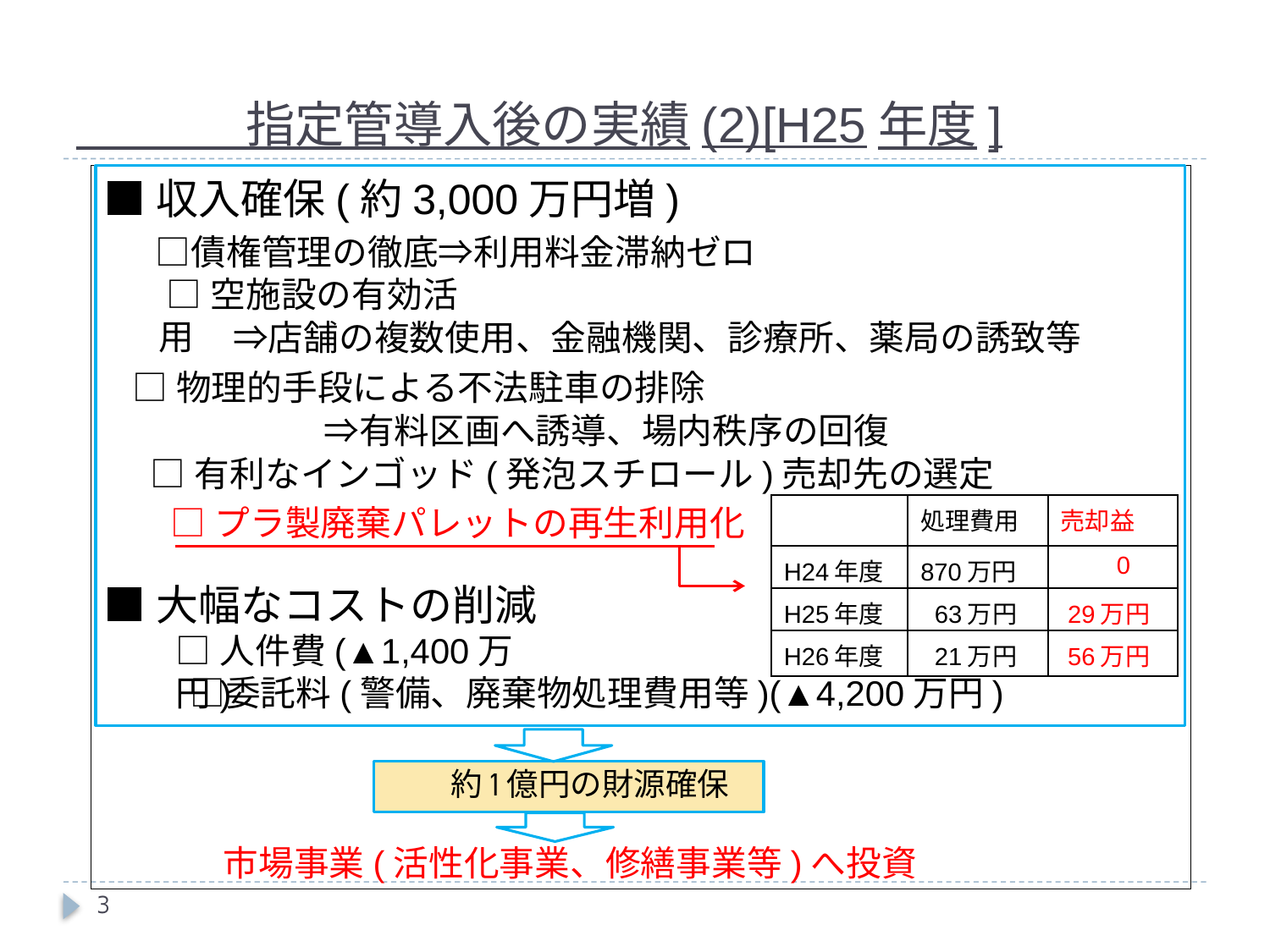

# 指定管導入後の実績(2)[H25年度]
■収入確保(約3,000万円増)
　 □債権管理の徹底⇒利用料金滞納ゼロ

　            ⇒店舗の複数使用、金融機関、診療所、薬局の誘致等
   □物理的手段による不法駐車の排除
　　　　　　 ⇒有料区画へ誘導、場内秩序の回復
      □有利なインゴッド(発泡スチロール)売却先の選定

■大幅なコストの削減

　 　 □委託料(警備、廃棄物処理費用等)(▲4,200万円)

　　　   市場事業(活性化事業、修繕事業等)へ投資

 □空施設の有効活用
|  | 処理費用 | 売却益 |
| --- | --- | --- |
| H24年度 | 870万円 | 0 |
| H25年度 | 63万円 | 29万円 |
| H26年度 | 21万円 | 56万円 |
□プラ製廃棄パレットの再生利用化
□人件費(▲1,400万円)

　約1億円の財源確保

3